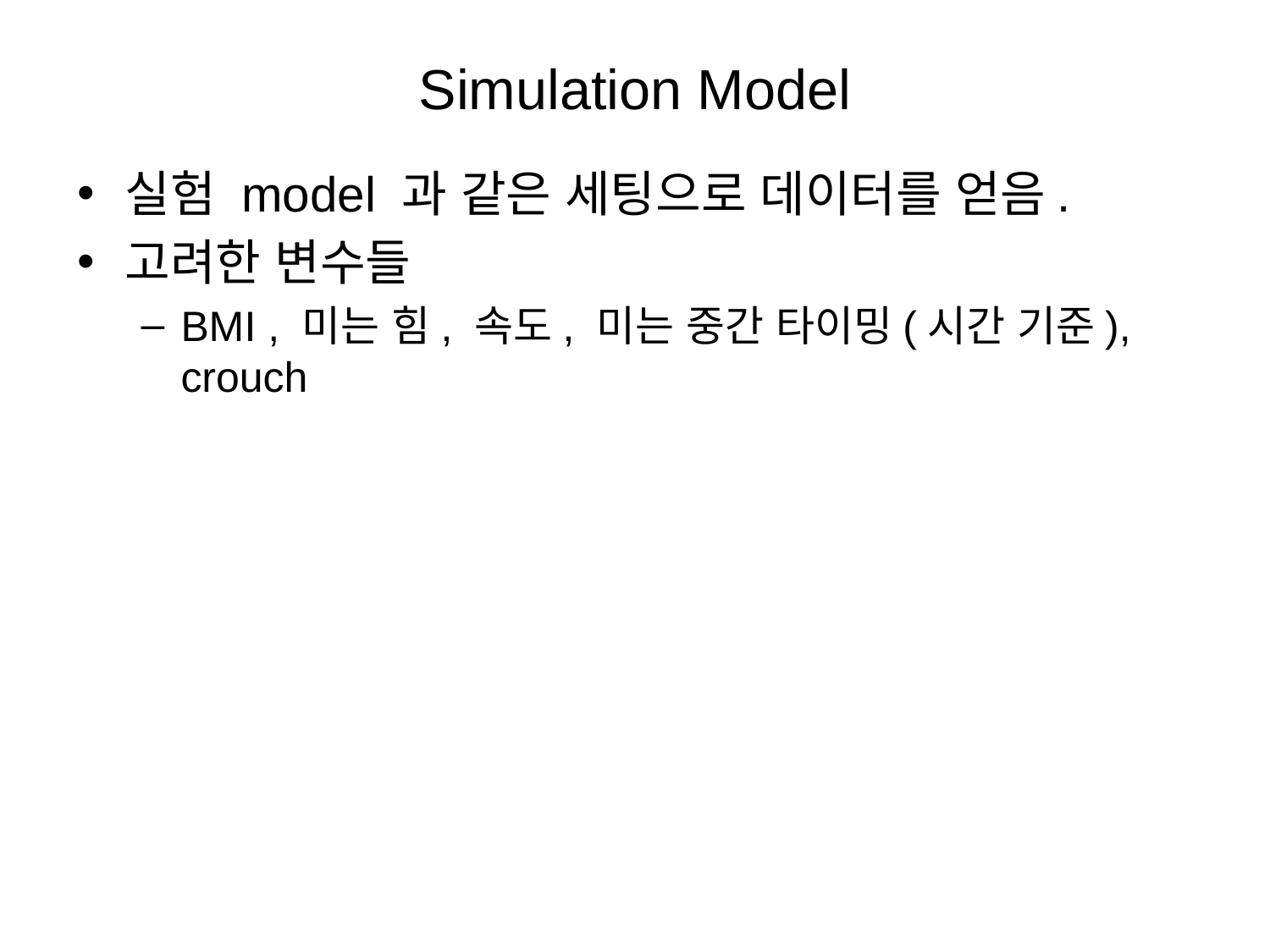

# Simulation Model
실험 model 과 같은 세팅으로 데이터를 얻음.
고려한 변수들
BMI , 미는 힘, 속도, 미는 중간 타이밍(시간 기준), crouch